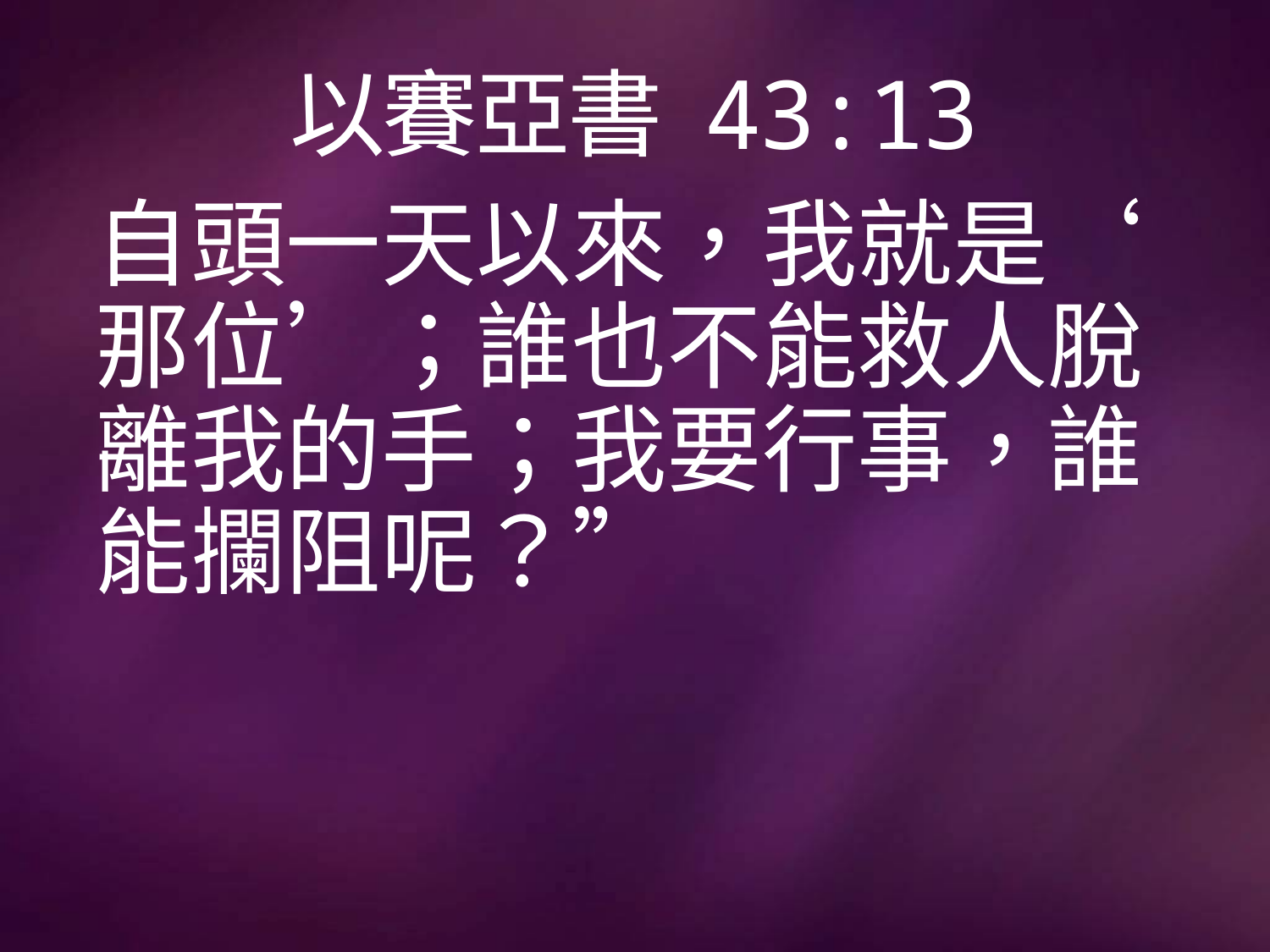

# 以賽亞書 43:13
自頭一天以來，我就是‘那位’；誰也不能救人脫離我的手；我要行事，誰能攔阻呢？”